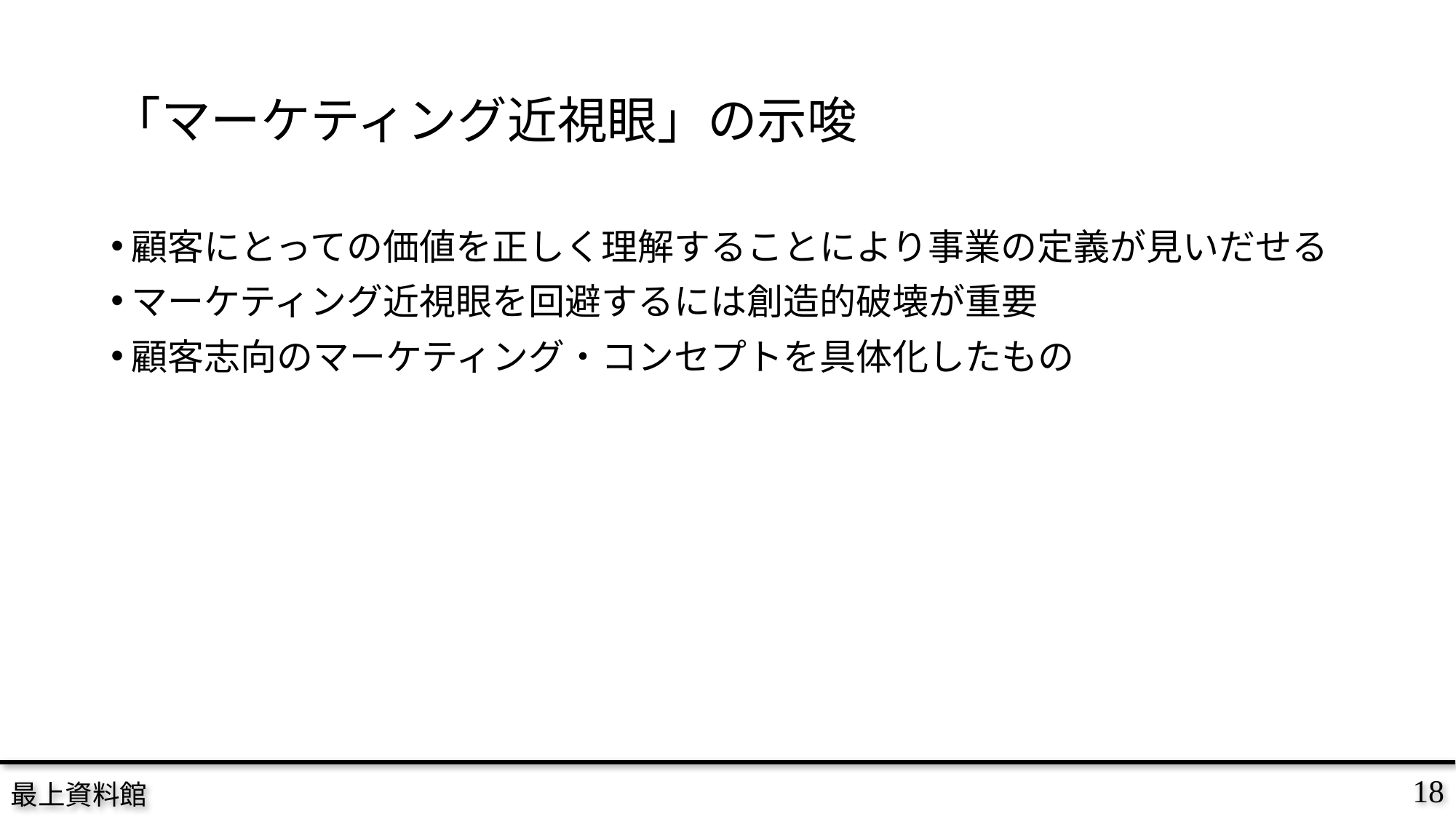

# 「マーケティング近視眼」の示唆
顧客にとっての価値を正しく理解することにより事業の定義が見いだせる
マーケティング近視眼を回避するには創造的破壊が重要
顧客志向のマーケティング・コンセプトを具体化したもの